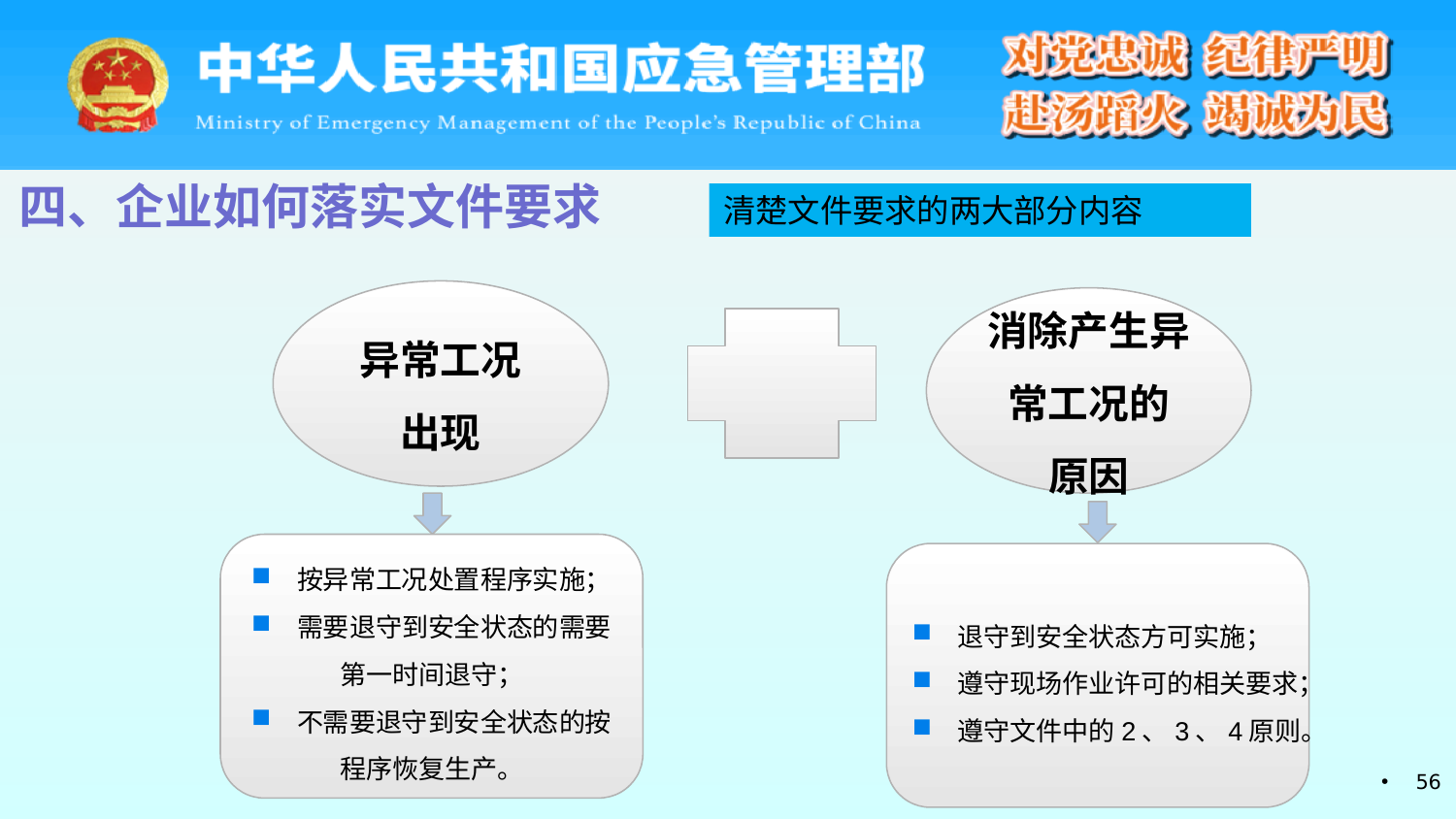

四、企业如何落实文件要求
清楚文件要求的两大部分内容
异常工况
出现
消除产生异
常工况的
原因

按异常工况处置程序实施；
需要退守到安全状态的需要
第一时间退守；
不需要退守到安全状态的按
程序恢复生产。
退守到安全状态方可实施；
遵守现场作业许可的相关要求；
遵守文件中的2、3、4原则。
56